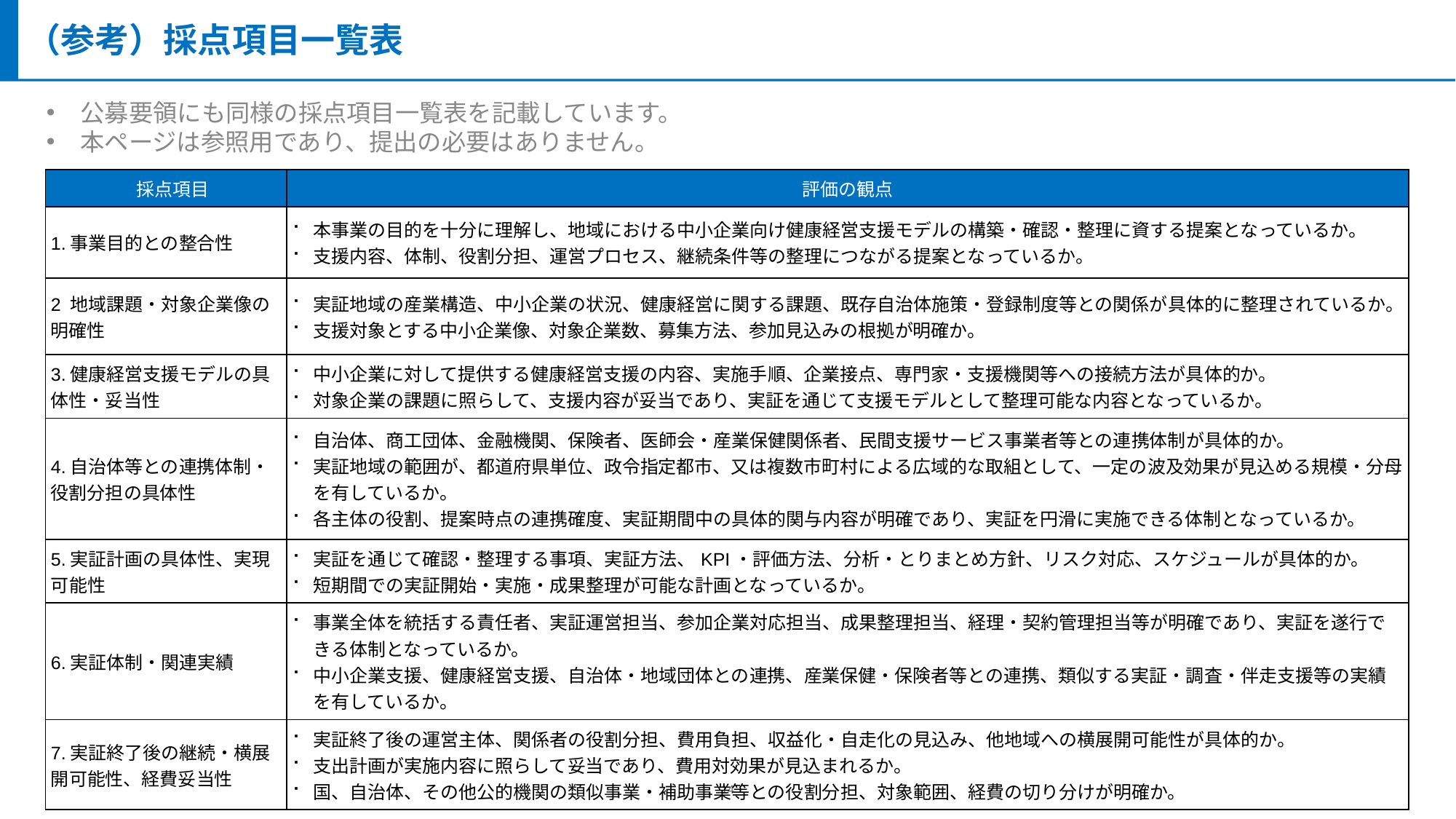

（参考）採点項目一覧表

公募要領にも同様の採点項目一覧表を記載しています。
本ページは参照用であり、提出の必要はありません。
| 採点項目 | 評価の観点 |
| --- | --- |
| 1.事業目的との整合性 | 本事業の目的を十分に理解し、地域における中小企業向け健康経営支援モデルの構築・確認・整理に資する提案となっているか。 支援内容、体制、役割分担、運営プロセス、継続条件等の整理につながる提案となっているか。 |
| 2 地域課題・対象企業像の明確性 | 実証地域の産業構造、中小企業の状況、健康経営に関する課題、既存自治体施策・登録制度等との関係が具体的に整理されているか。 支援対象とする中小企業像、対象企業数、募集方法、参加見込みの根拠が明確か。 |
| 3.健康経営支援モデルの具体性・妥当性 | 中小企業に対して提供する健康経営支援の内容、実施手順、企業接点、専門家・支援機関等への接続方法が具体的か。 対象企業の課題に照らして、支援内容が妥当であり、実証を通じて支援モデルとして整理可能な内容となっているか。 |
| 4.自治体等との連携体制・役割分担の具体性 | 自治体、商工団体、金融機関、保険者、医師会・産業保健関係者、民間支援サービス事業者等との連携体制が具体的か。 実証地域の範囲が、都道府県単位、政令指定都市、又は複数市町村による広域的な取組として、一定の波及効果が見込める規模・分母を有しているか。 各主体の役割、提案時点の連携確度、実証期間中の具体的関与内容が明確であり、実証を円滑に実施できる体制となっているか。 |
| 5.実証計画の具体性、実現可能性 | 実証を通じて確認・整理する事項、実証方法、KPI・評価方法、分析・とりまとめ方針、リスク対応、スケジュールが具体的か。 短期間での実証開始・実施・成果整理が可能な計画となっているか。 |
| 6.実証体制・関連実績 | 事業全体を統括する責任者、実証運営担当、参加企業対応担当、成果整理担当、経理・契約管理担当等が明確であり、実証を遂行できる体制となっているか。 中小企業支援、健康経営支援、自治体・地域団体との連携、産業保健・保険者等との連携、類似する実証・調査・伴走支援等の実績を有しているか。 |
| 7.実証終了後の継続・横展開可能性、経費妥当性 | 実証終了後の運営主体、関係者の役割分担、費用負担、収益化・自走化の見込み、他地域への横展開可能性が具体的か。 支出計画が実施内容に照らして妥当であり、費用対効果が見込まれるか。 国、自治体、その他公的機関の類似事業・補助事業等との役割分担、対象範囲、経費の切り分けが明確か。 |